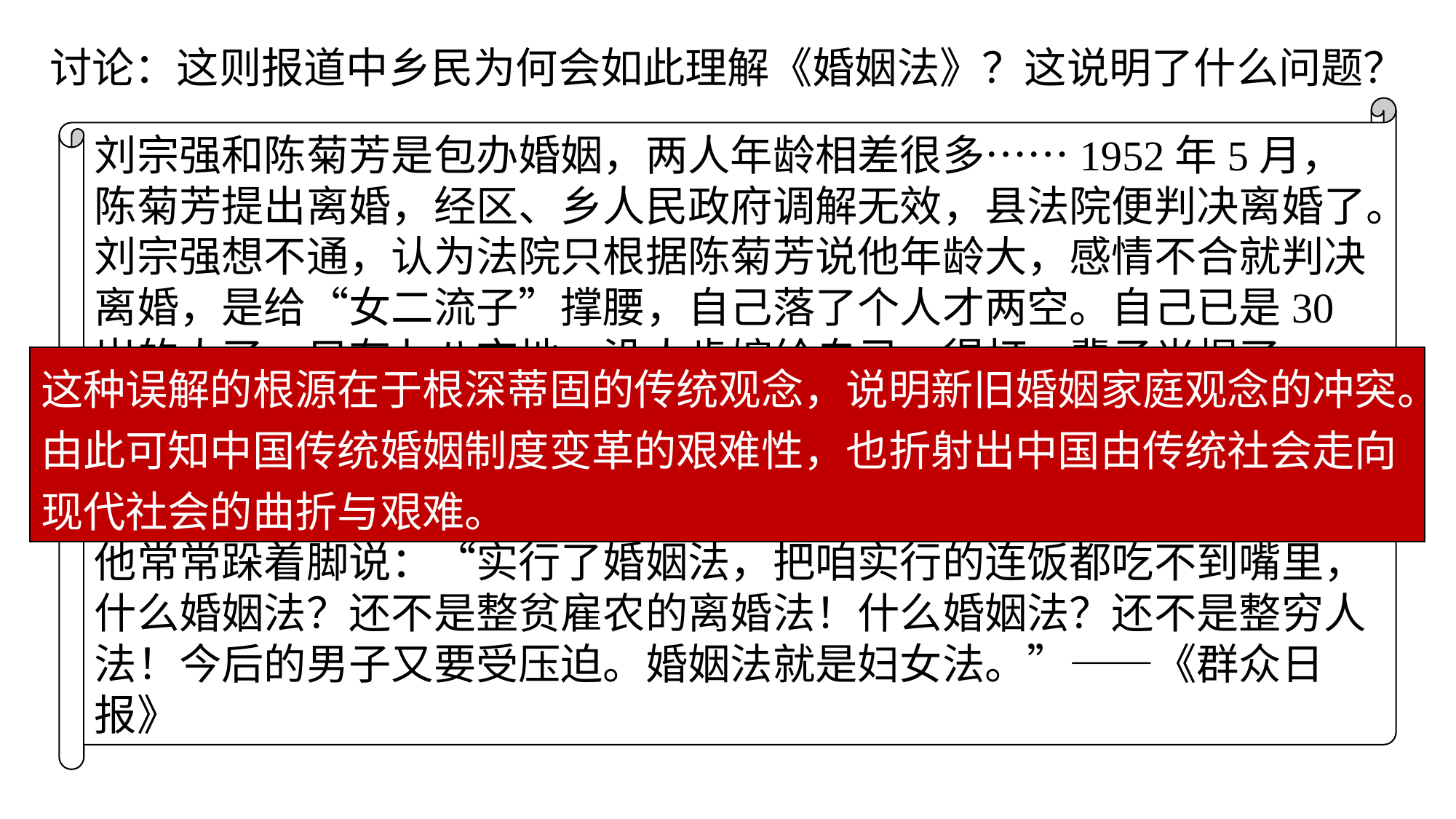

讨论：这则报道中乡民为何会如此理解《婚姻法》？这说明了什么问题？
刘宗强和陈菊芳是包办婚姻，两人年龄相差很多……1952年5月，陈菊芳提出离婚，经区、乡人民政府调解无效，县法院便判决离婚了。刘宗强想不通，认为法院只根据陈菊芳说他年龄大，感情不合就判决离婚，是给“女二流子”撑腰，自己落了个人才两空。自己已是30岁的人了，只有七八亩地，没人肯嫁给自己，得打一辈子光棍了。
听到宣传员宣传说“结婚要自找对象，男女恋爱自由”，他就一肚子气……向旁人唠叨说：“咱这庄稼汉一天到晚在地里忙，跟谁恋爱呢？难道跟棉花杆恋爱？跟镢头把恋爱吗？”离婚后洗衣做饭样样困难，他常常跺着脚说：“实行了婚姻法，把咱实行的连饭都吃不到嘴里，什么婚姻法？还不是整贫雇农的离婚法！什么婚姻法？还不是整穷人法！今后的男子又要受压迫。婚姻法就是妇女法。”——《群众日报》
这种误解的根源在于根深蒂固的传统观念，说明新旧婚姻家庭观念的冲突。
由此可知中国传统婚姻制度变革的艰难性，也折射出中国由传统社会走向现代社会的曲折与艰难。